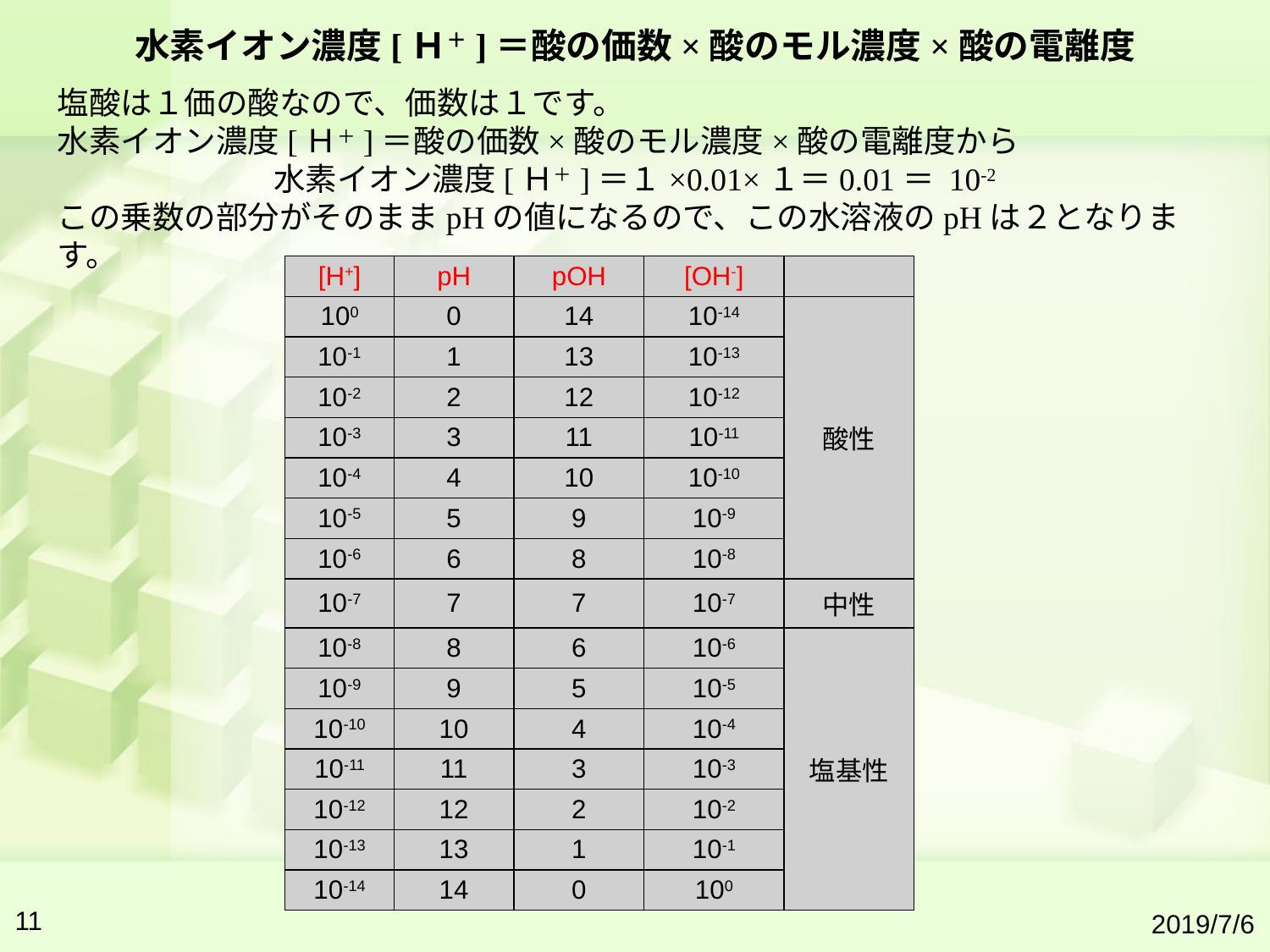

水素イオン濃度[Ｈ＋]＝酸の価数×酸のモル濃度×酸の電離度
塩酸は１価の酸なので、価数は１です。
水素イオン濃度[Ｈ＋]＝酸の価数×酸のモル濃度×酸の電離度から
水素イオン濃度[Ｈ＋]＝１×0.01×１＝0.01＝ 10-2
この乗数の部分がそのままpHの値になるので、この水溶液のpHは２となります。
| [H+] | pH | pOH | [OH-] |  |
| --- | --- | --- | --- | --- |
| 100 | 0 | 14 | 10-14 | 酸性 |
| 10-1 | 1 | 13 | 10-13 |  |
| 10-2 | 2 | 12 | 10-12 |  |
| 10-3 | 3 | 11 | 10-11 |  |
| 10-4 | 4 | 10 | 10-10 |  |
| 10-5 | 5 | 9 | 10-9 |  |
| 10-6 | 6 | 8 | 10-8 |  |
| 10-7 | 7 | 7 | 10-7 | 中性 |
| 10-8 | 8 | 6 | 10-6 | 塩基性 |
| 10-9 | 9 | 5 | 10-5 |  |
| 10-10 | 10 | 4 | 10-4 |  |
| 10-11 | 11 | 3 | 10-3 |  |
| 10-12 | 12 | 2 | 10-2 |  |
| 10-13 | 13 | 1 | 10-1 |  |
| 10-14 | 14 | 0 | 100 |  |
11
2019/7/6